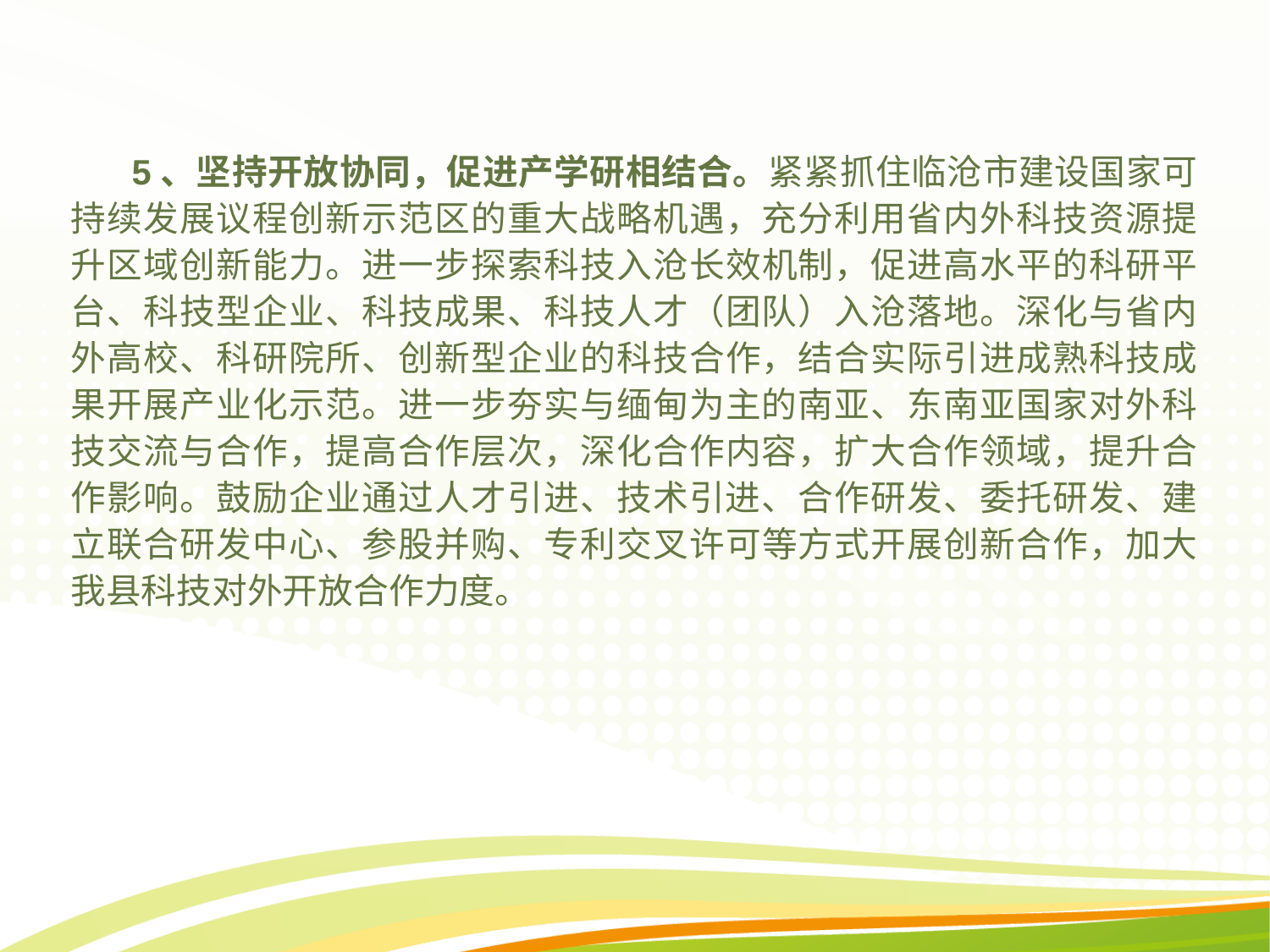

5、坚持开放协同，促进产学研相结合。紧紧抓住临沧市建设国家可持续发展议程创新示范区的重大战略机遇，充分利用省内外科技资源提升区域创新能力。进一步探索科技入沧长效机制，促进高水平的科研平台、科技型企业、科技成果、科技人才（团队）入沧落地。深化与省内外高校、科研院所、创新型企业的科技合作，结合实际引进成熟科技成果开展产业化示范。进一步夯实与缅甸为主的南亚、东南亚国家对外科技交流与合作，提高合作层次，深化合作内容，扩大合作领域，提升合作影响。鼓励企业通过人才引进、技术引进、合作研发、委托研发、建立联合研发中心、参股并购、专利交叉许可等方式开展创新合作，加大我县科技对外开放合作力度。